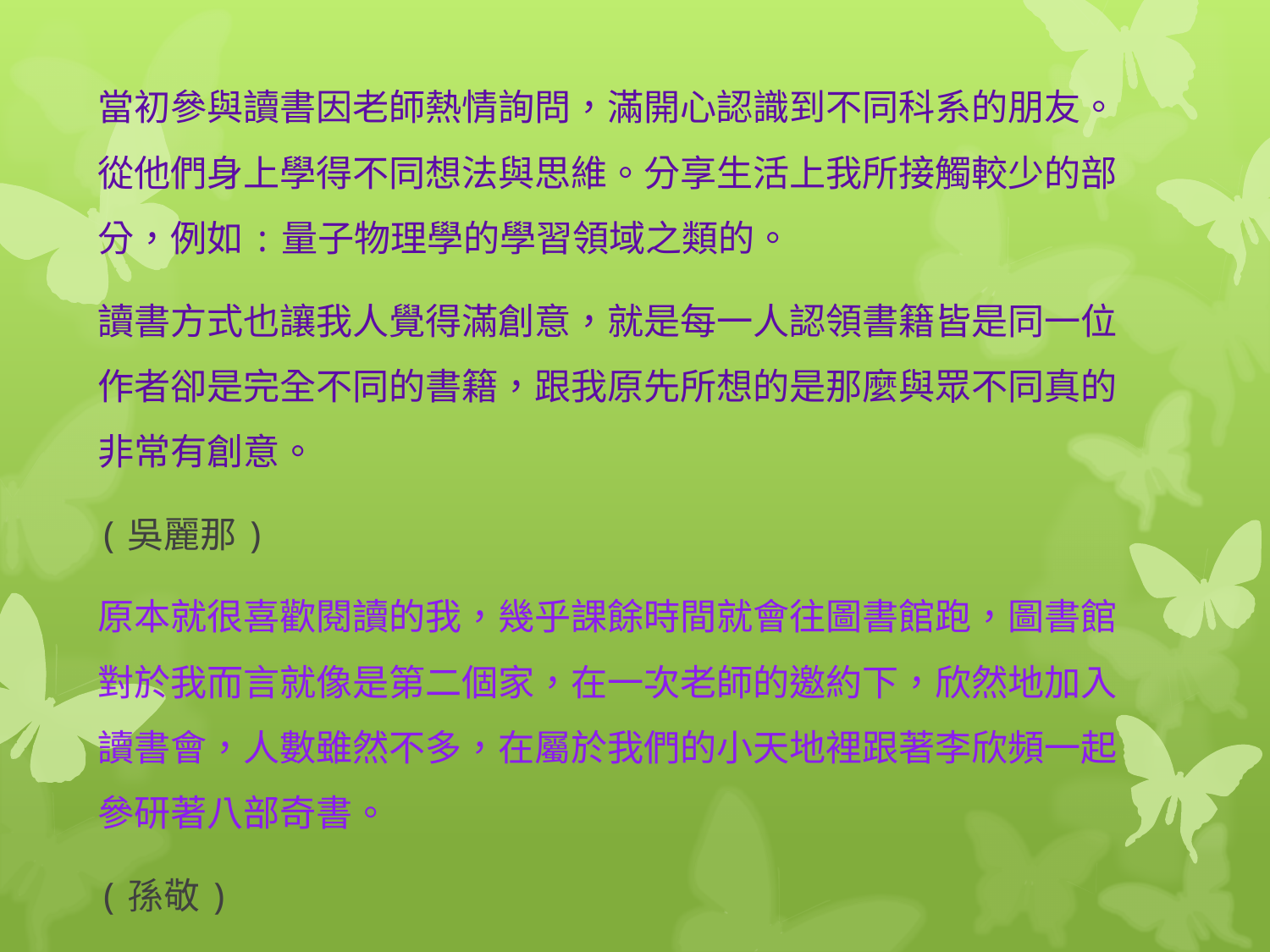

當初參與讀書因老師熱情詢問，滿開心認識到不同科系的朋友。從他們身上學得不同想法與思維。分享生活上我所接觸較少的部分，例如:量子物理學的學習領域之類的。
讀書方式也讓我人覺得滿創意，就是每一人認領書籍皆是同一位作者卻是完全不同的書籍，跟我原先所想的是那麼與眾不同真的非常有創意。
(吳麗那)
原本就很喜歡閱讀的我，幾乎課餘時間就會往圖書館跑，圖書館對於我而言就像是第二個家，在一次老師的邀約下，欣然地加入讀書會，人數雖然不多，在屬於我們的小天地裡跟著李欣頻一起參研著八部奇書。
(孫敬)